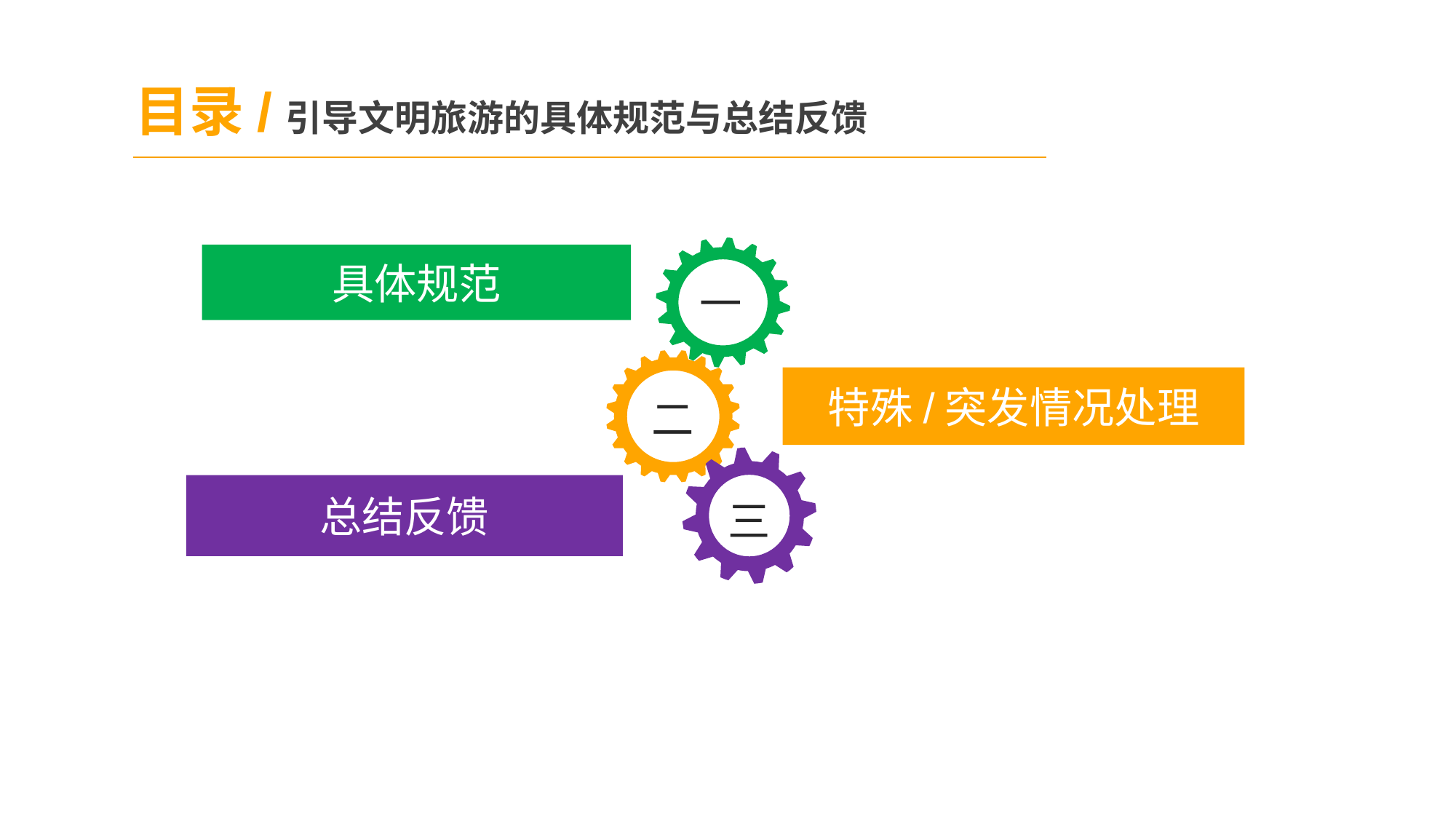

目录/引导文明旅游的具体规范与总结反馈

具体规范
一

特殊/突发情况处理
二

总结反馈
三